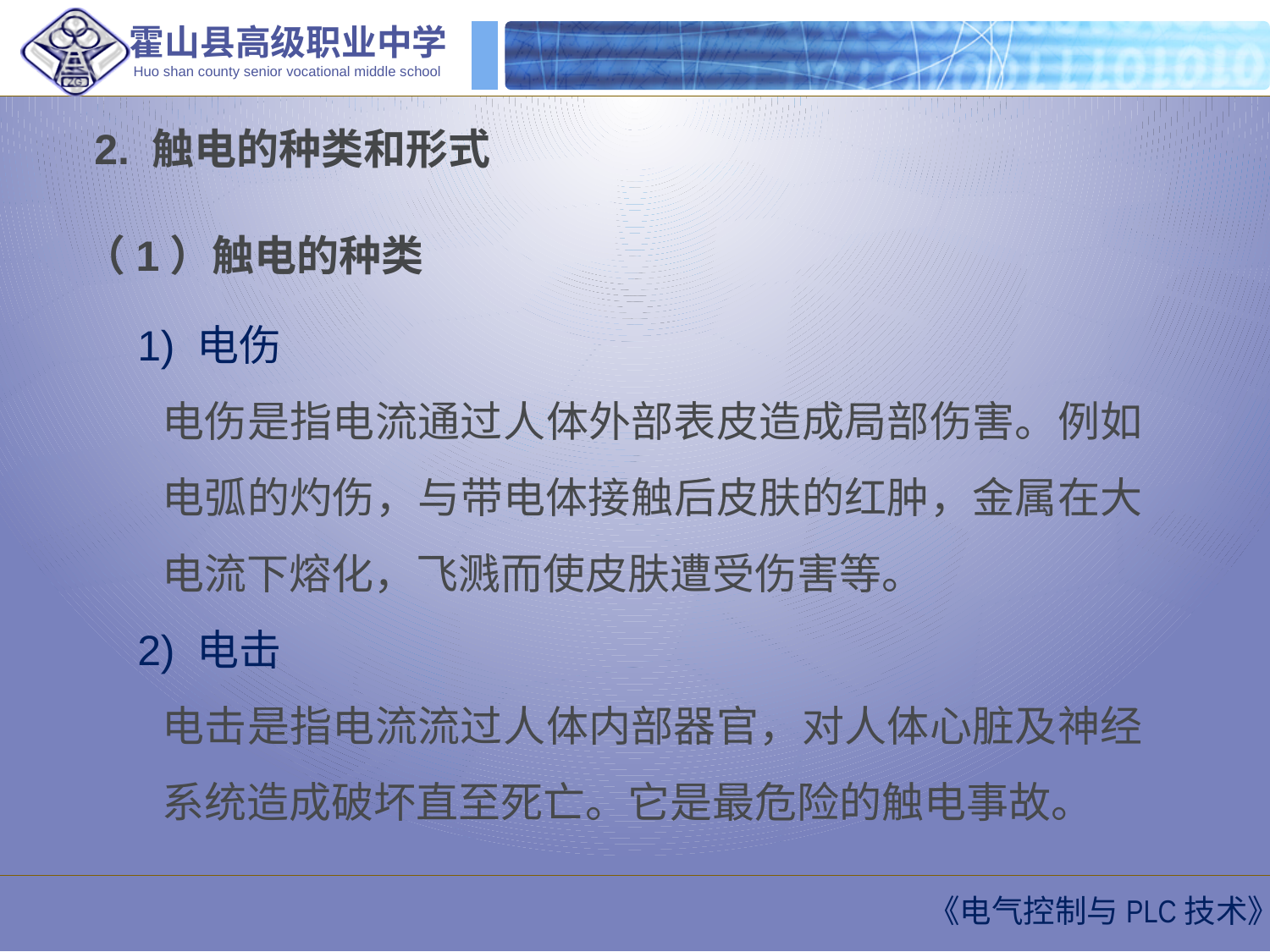

2. 触电的种类和形式
（1）触电的种类
1) 电伤
电伤是指电流通过人体外部表皮造成局部伤害。例如电弧的灼伤，与带电体接触后皮肤的红肿，金属在大电流下熔化，飞溅而使皮肤遭受伤害等。
2) 电击
电击是指电流流过人体内部器官，对人体心脏及神经系统造成破坏直至死亡。它是最危险的触电事故。